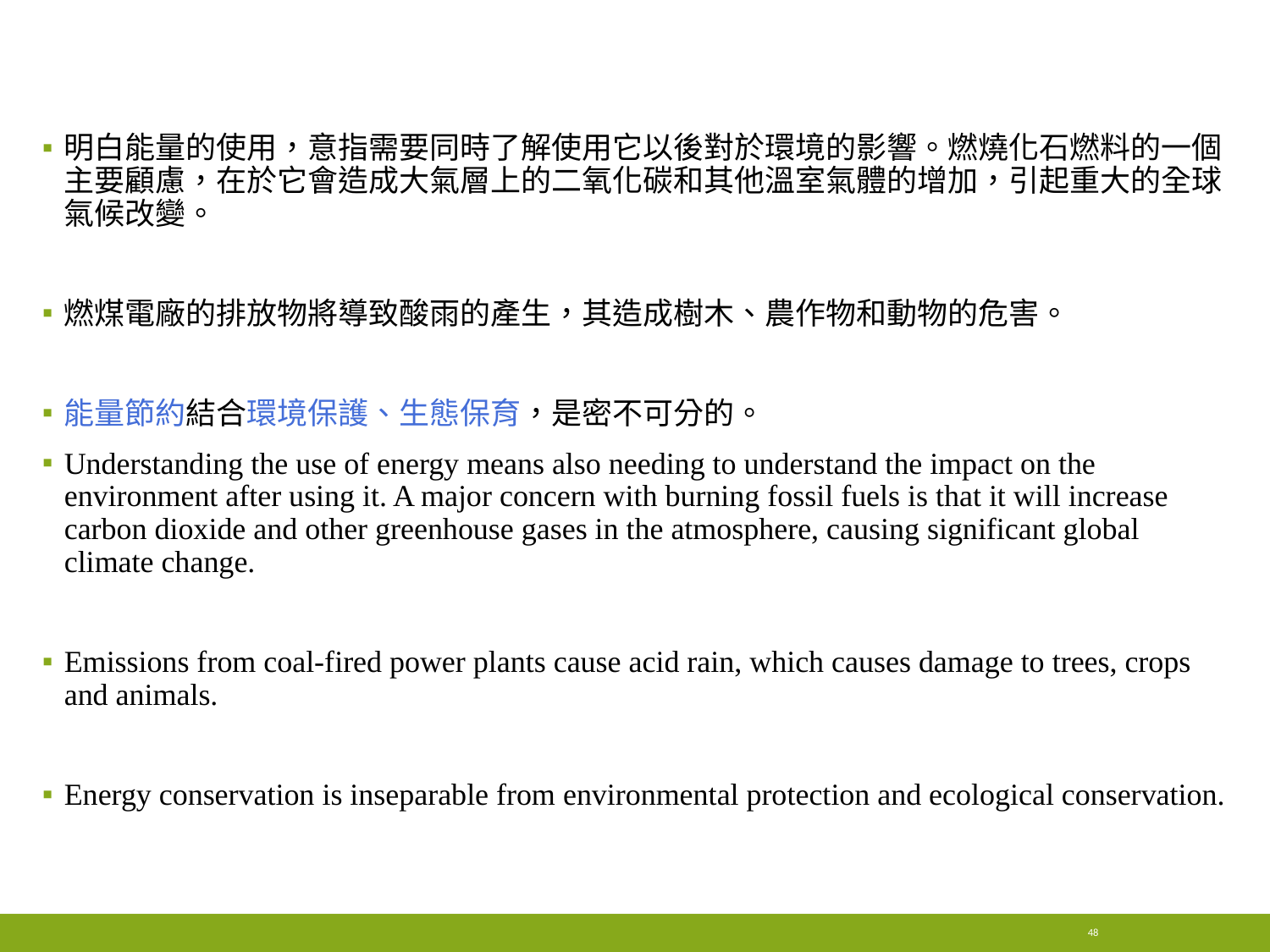

#
明白能量的使用，意指需要同時了解使用它以後對於環境的影響。燃燒化石燃料的一個主要顧慮，在於它會造成大氣層上的二氧化碳和其他溫室氣體的增加，引起重大的全球氣候改變。

燃煤電廠的排放物將導致酸雨的產生，其造成樹木、農作物和動物的危害。

能量節約結合環境保護、生態保育，是密不可分的。
Understanding the use of energy means also needing to understand the impact on the environment after using it. A major concern with burning fossil fuels is that it will increase carbon dioxide and other greenhouse gases in the atmosphere, causing significant global climate change.

Emissions from coal-fired power plants cause acid rain, which causes damage to trees, crops and animals.

Energy conservation is inseparable from environmental protection and ecological conservation.
48